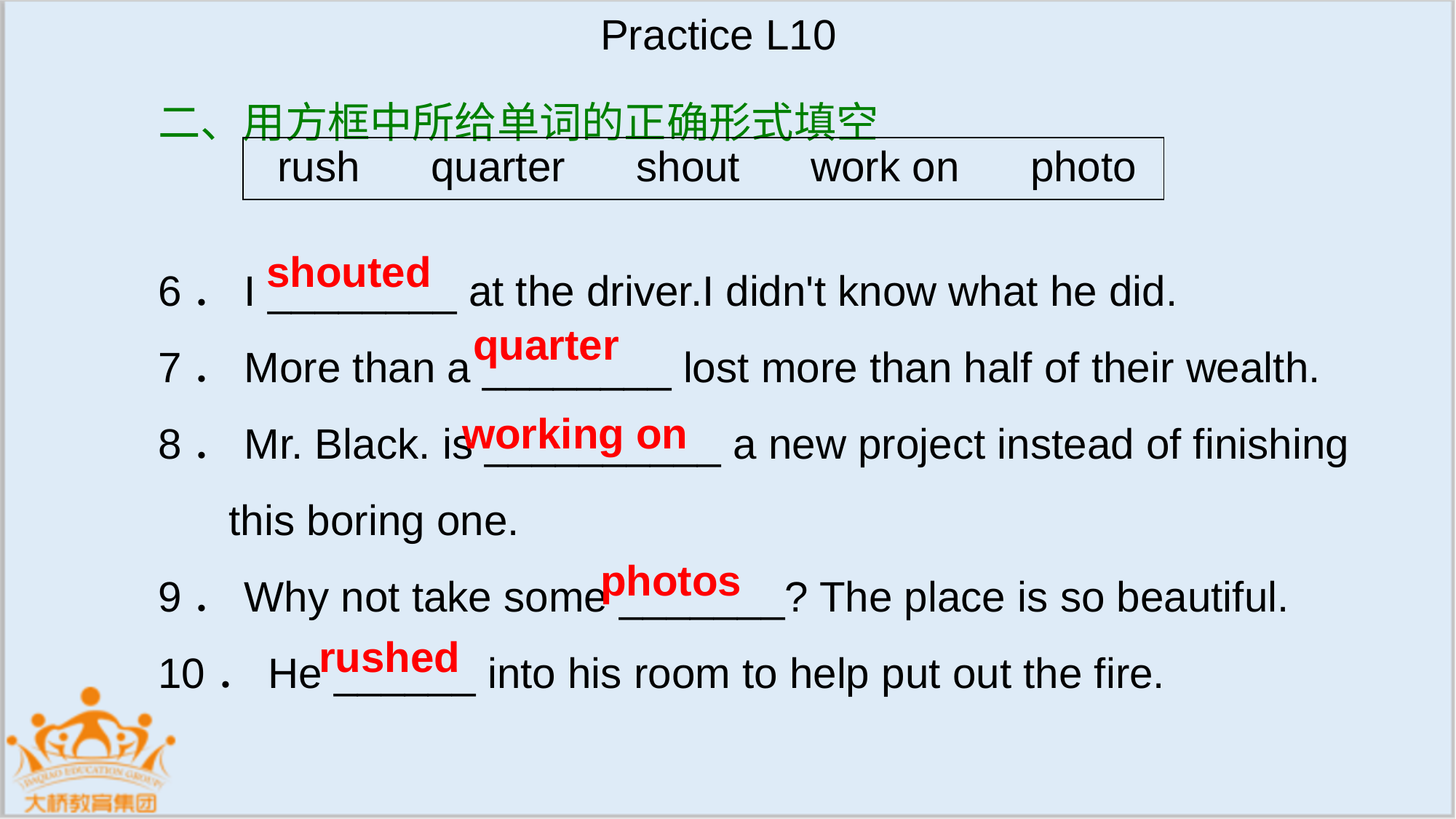

Practice L10
二、用方框中所给单词的正确形式填空

6．I ________ at the driver.I didn't know what he did.
7．More than a ________ lost more than half of their wealth.
8．Mr. Black. is __________ a new project instead of finishing
      this boring one.
9．Why not take some _______? The place is so beautiful.
10．He ______ into his room to help put out the fire.
| rush quarter shout work on photo |
| --- |
shouted
quarter
working on
photos
rushed